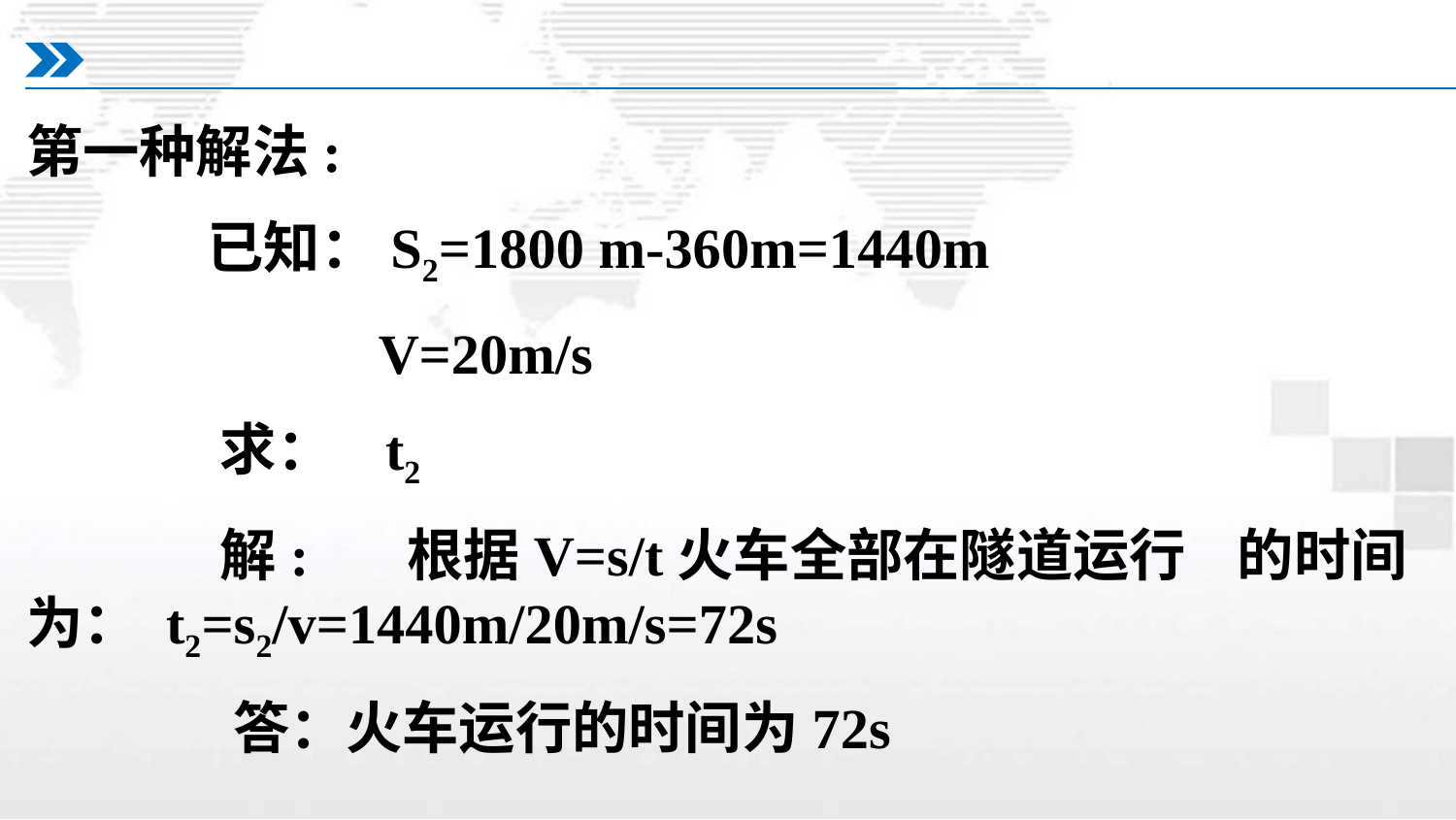

#
第一种解法:
             已知：S2=1800 m-360m=1440m
                         V=20m/s
              求：   t2
              解:      根据V=s/t火车全部在隧道运行    的时间为： t2=s2/v=1440m/20m/s=72s
               答：火车运行的时间为72s